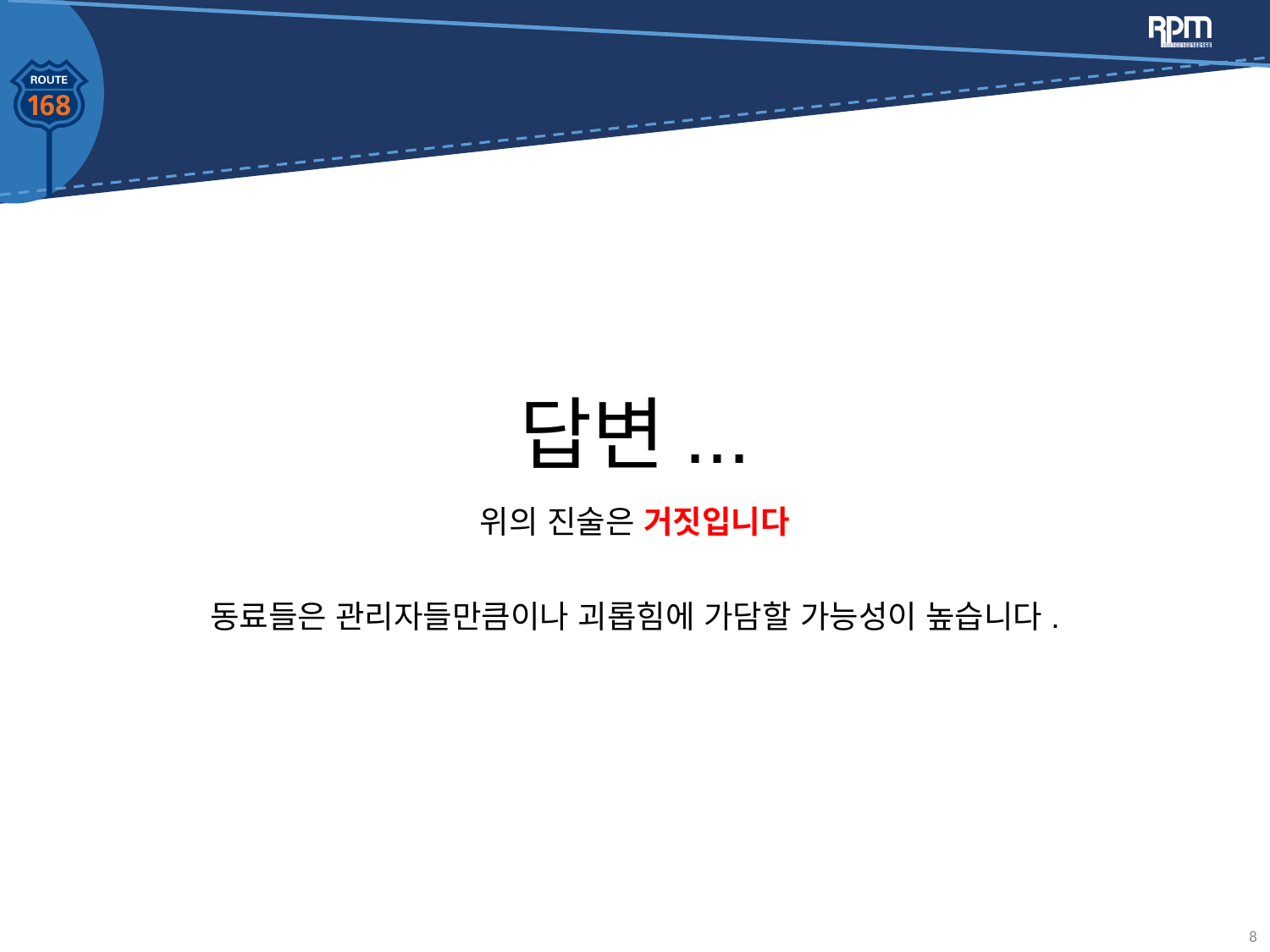

# 답변...
위의 진술은 거짓입니다

동료들은 관리자들만큼이나 괴롭힘에 가담할 가능성이 높습니다.
8